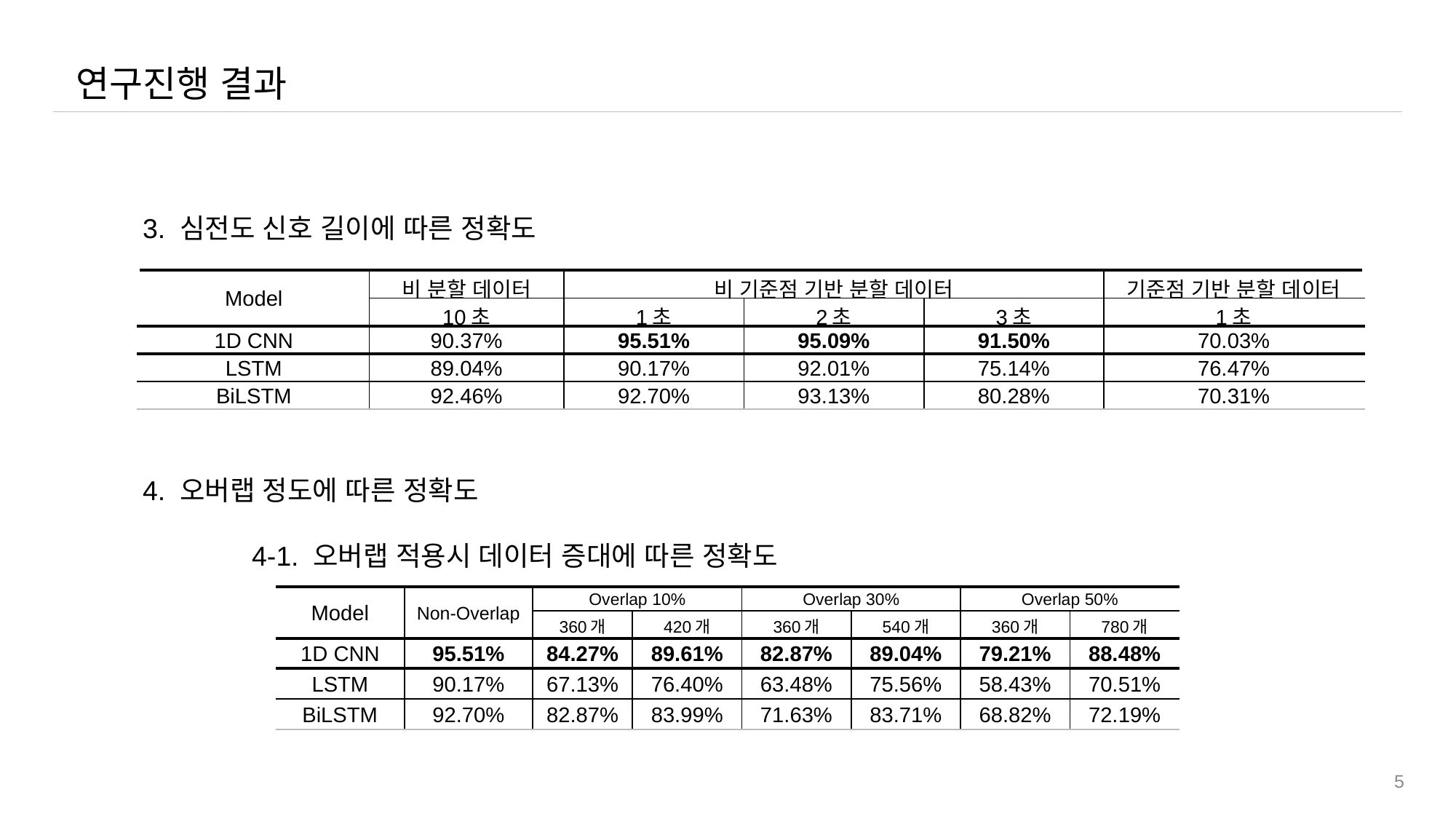

연구진행 결과
3. 심전도 신호 길이에 따른 정확도

4. 오버랩 정도에 따른 정확도
	4-1. 오버랩 적용시 데이터 증대에 따른 정확도
| Model | 비 분할 데이터 | 비 기준점 기반 분할 데이터 |  |  | 기준점 기반 분할 데이터 |
| --- | --- | --- | --- | --- | --- |
|  | 10초 | 1초 | 2초 | 3초 | 1초 |
| 1D CNN | 90.37% | 95.51% | 95.09% | 91.50% | 70.03% |
| LSTM | 89.04% | 90.17% | 92.01% | 75.14% | 76.47% |
| BiLSTM | 92.46% | 92.70% | 93.13% | 80.28% | 70.31% |
| Model | Non-Overlap | Overlap 10% |  | Overlap 30% |  | Overlap 50% |  |
| --- | --- | --- | --- | --- | --- | --- | --- |
|  |  | 360개 | 420개 | 360개 | 540개 | 360개 | 780개 |
| 1D CNN | 95.51% | 84.27% | 89.61% | 82.87% | 89.04% | 79.21% | 88.48% |
| LSTM | 90.17% | 67.13% | 76.40% | 63.48% | 75.56% | 58.43% | 70.51% |
| BiLSTM | 92.70% | 82.87% | 83.99% | 71.63% | 83.71% | 68.82% | 72.19% |
5